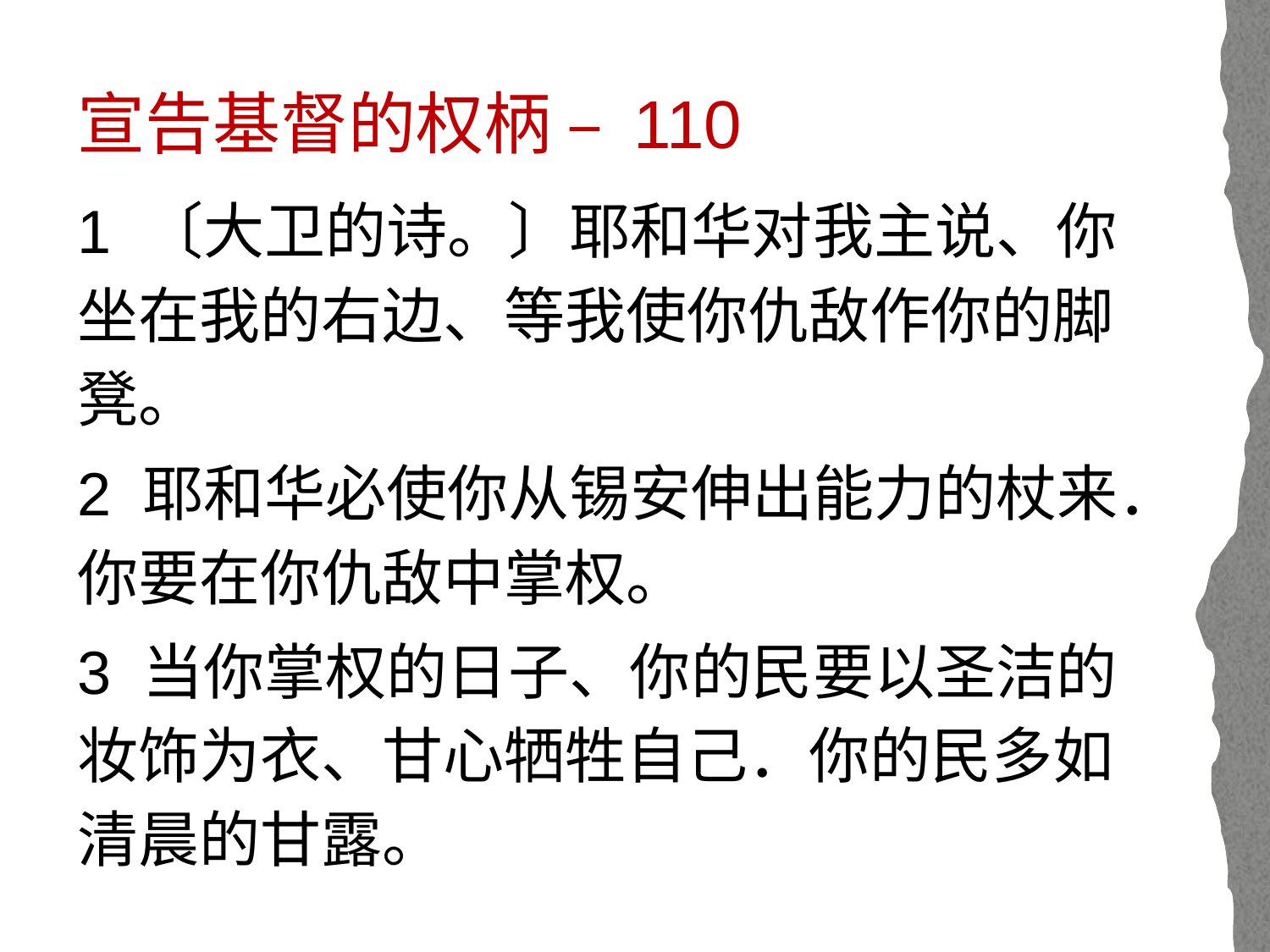

宣告基督的权柄 – 110
1 〔大卫的诗。〕耶和华对我主说、你坐在我的右边、等我使你仇敌作你的脚凳。
2 耶和华必使你从锡安伸出能力的杖来．你要在你仇敌中掌权。
3 当你掌权的日子、你的民要以圣洁的妆饰为衣、甘心牺牲自己．你的民多如清晨的甘露。